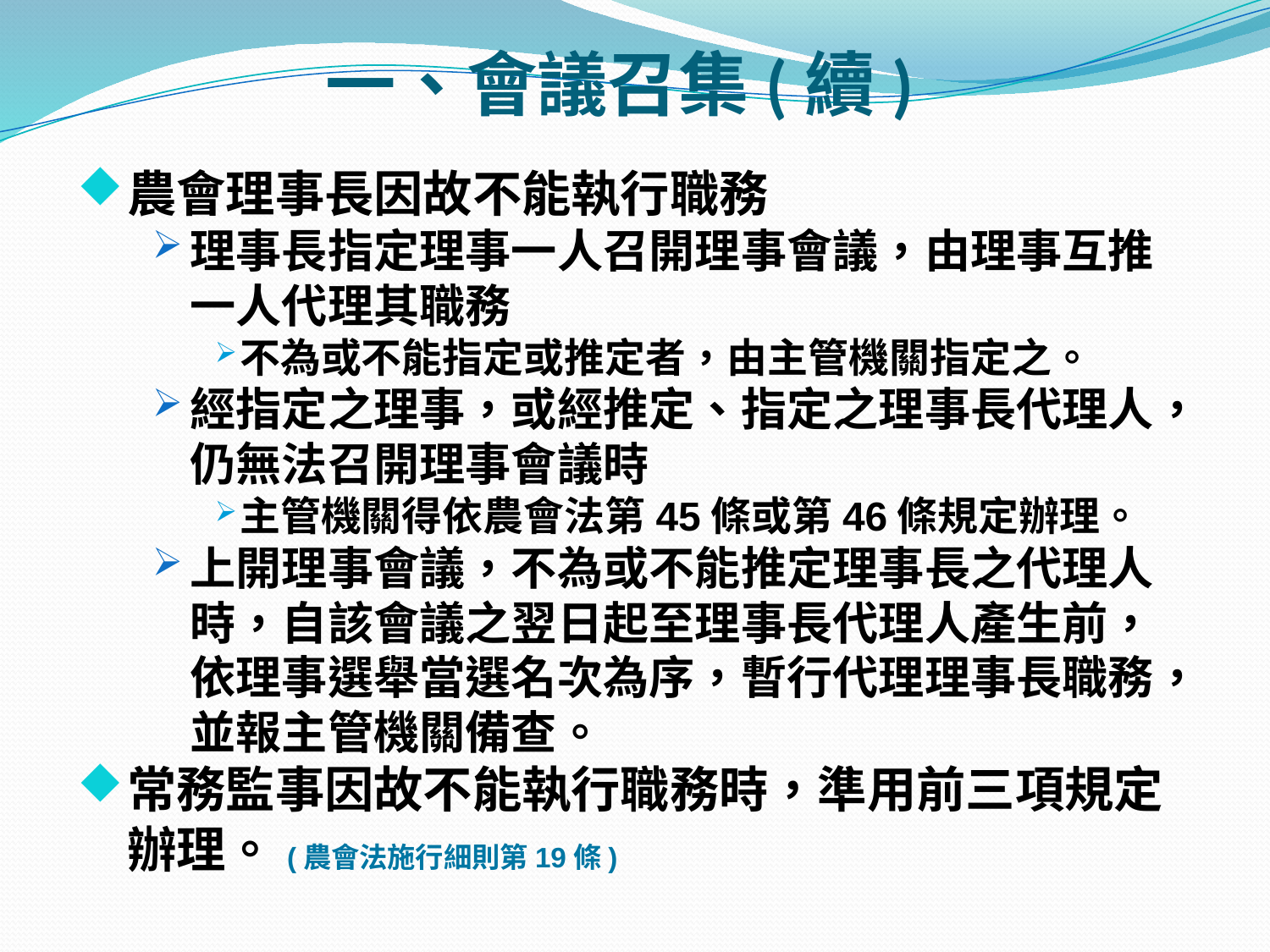

一、會議召集(續)
農會理事長因故不能執行職務
理事長指定理事一人召開理事會議，由理事互推一人代理其職務
不為或不能指定或推定者，由主管機關指定之。
經指定之理事，或經推定、指定之理事長代理人，仍無法召開理事會議時
主管機關得依農會法第45條或第46條規定辦理。
上開理事會議，不為或不能推定理事長之代理人時，自該會議之翌日起至理事長代理人產生前，依理事選舉當選名次為序，暫行代理理事長職務，並報主管機關備查。
常務監事因故不能執行職務時，準用前三項規定辦理。(農會法施行細則第19條)